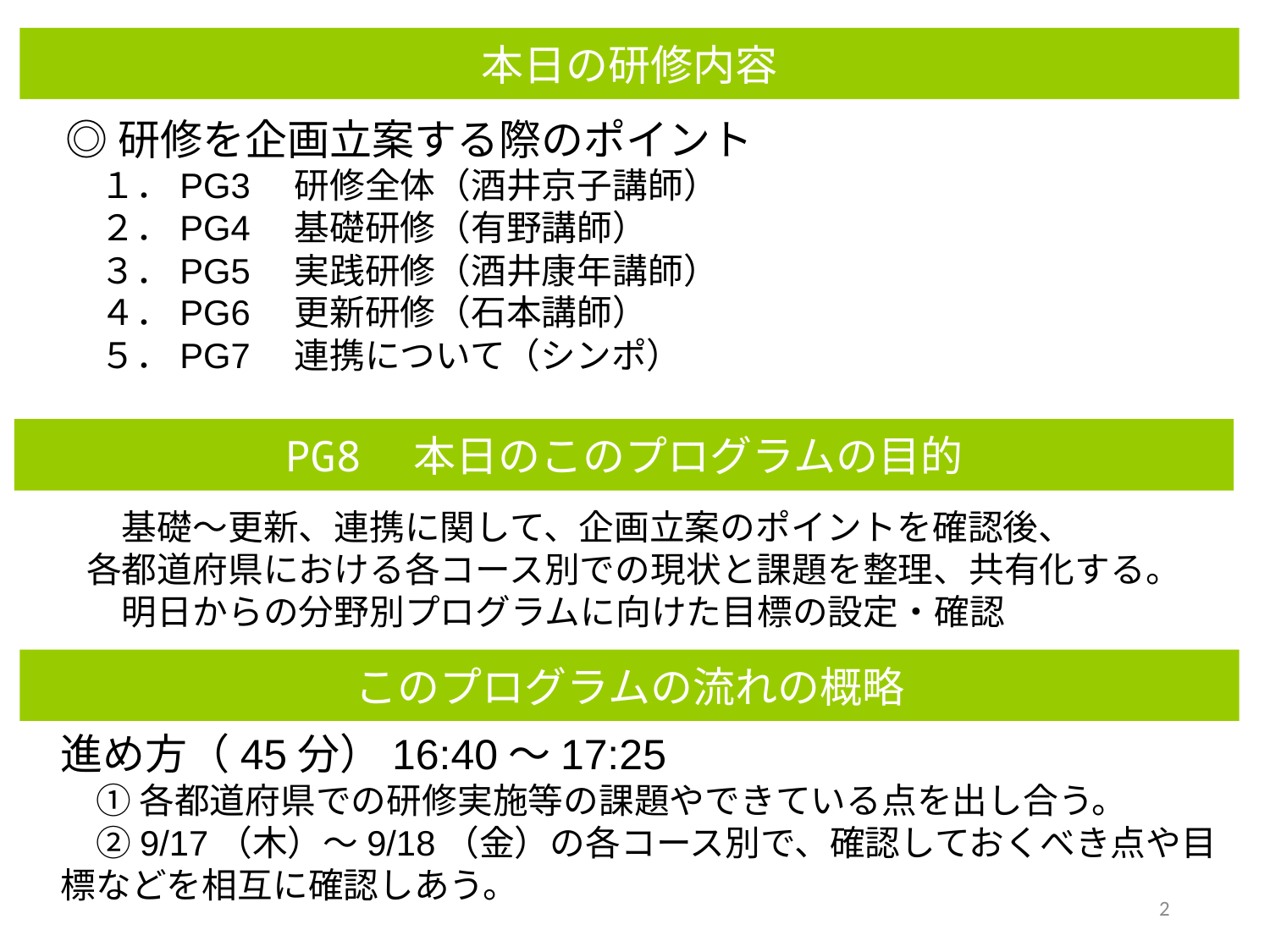

本日の研修内容
◎研修を企画立案する際のポイント
　１．PG3　研修全体（酒井京子講師）
　２．PG4　基礎研修（有野講師）
　３．PG5　実践研修（酒井康年講師）
　４．PG6　更新研修（石本講師）
　５．PG7　連携について（シンポ）

PG8　本日のこのプログラムの目的
　基礎～更新、連携に関して、企画立案のポイントを確認後、
各都道府県における各コース別での現状と課題を整理、共有化する。
　明日からの分野別プログラムに向けた目標の設定・確認
このプログラムの流れの概略
進め方（45分）16:40～17:25
　① 各都道府県での研修実施等の課題やできている点を出し合う。
　②9/17（木）～9/18（金）の各コース別で、確認しておくべき点や目標などを相互に確認しあう。
2